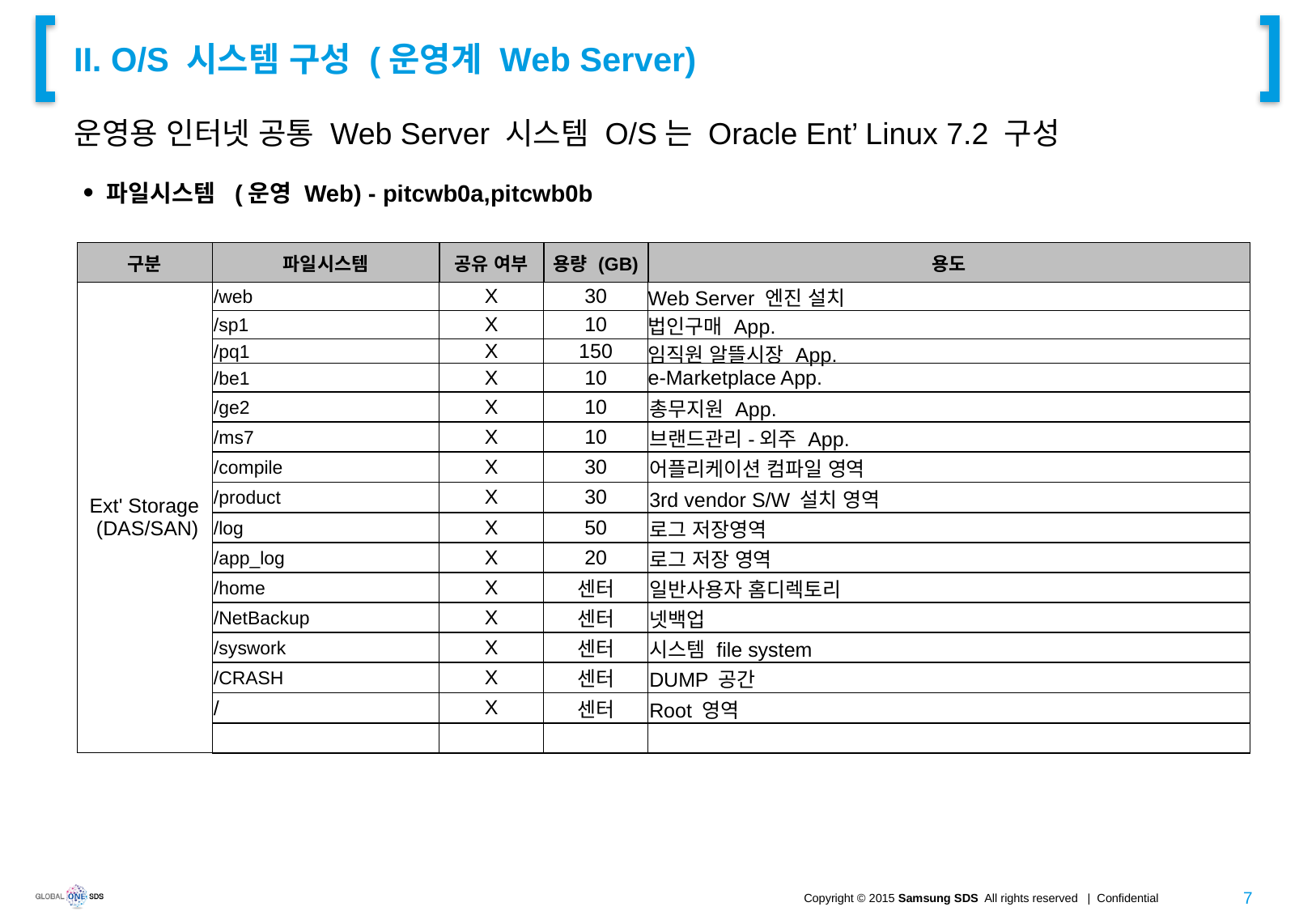

# II. O/S 시스템 구성 (운영계 Web Server)
운영용 인터넷 공통 Web Server 시스템 O/S는 Oracle Ent’ Linux 7.2 구성
파일시스템  (운영 Web) - pitcwb0a,pitcwb0b
| 구분 | 파일시스템 | 공유 여부 | 용량 (GB) | 용도 |
| --- | --- | --- | --- | --- |
| Ext' Storage (DAS/SAN) | /web | X | 30 | Web Server 엔진 설치 |
|  | /sp1 | X | 10 | 법인구매 App. |
|  | /pq1 | X | 150 | 임직원 알뜰시장 App. |
|  | /be1 | X | 10 | e-Marketplace App. |
|  | /ge2 | X | 10 | 총무지원 App. |
|  | /ms7 | X | 10 | 브랜드관리-외주 App. |
|  | /compile | X | 30 | 어플리케이션 컴파일 영역 |
|  | /product | X | 30 | 3rd vendor S/W 설치 영역 |
|  | /log | X | 50 | 로그 저장영역 |
|  | /app\_log | X | 20 | 로그 저장 영역 |
|  | /home | X | 센터 | 일반사용자 홈디렉토리 |
|  | /NetBackup | X | 센터 | 넷백업 |
|  | /syswork | X | 센터 | 시스템 file system |
|  | /CRASH | X | 센터 | DUMP 공간 |
|  | / | X | 센터 | Root 영역 |
|  |  |  |  |  |